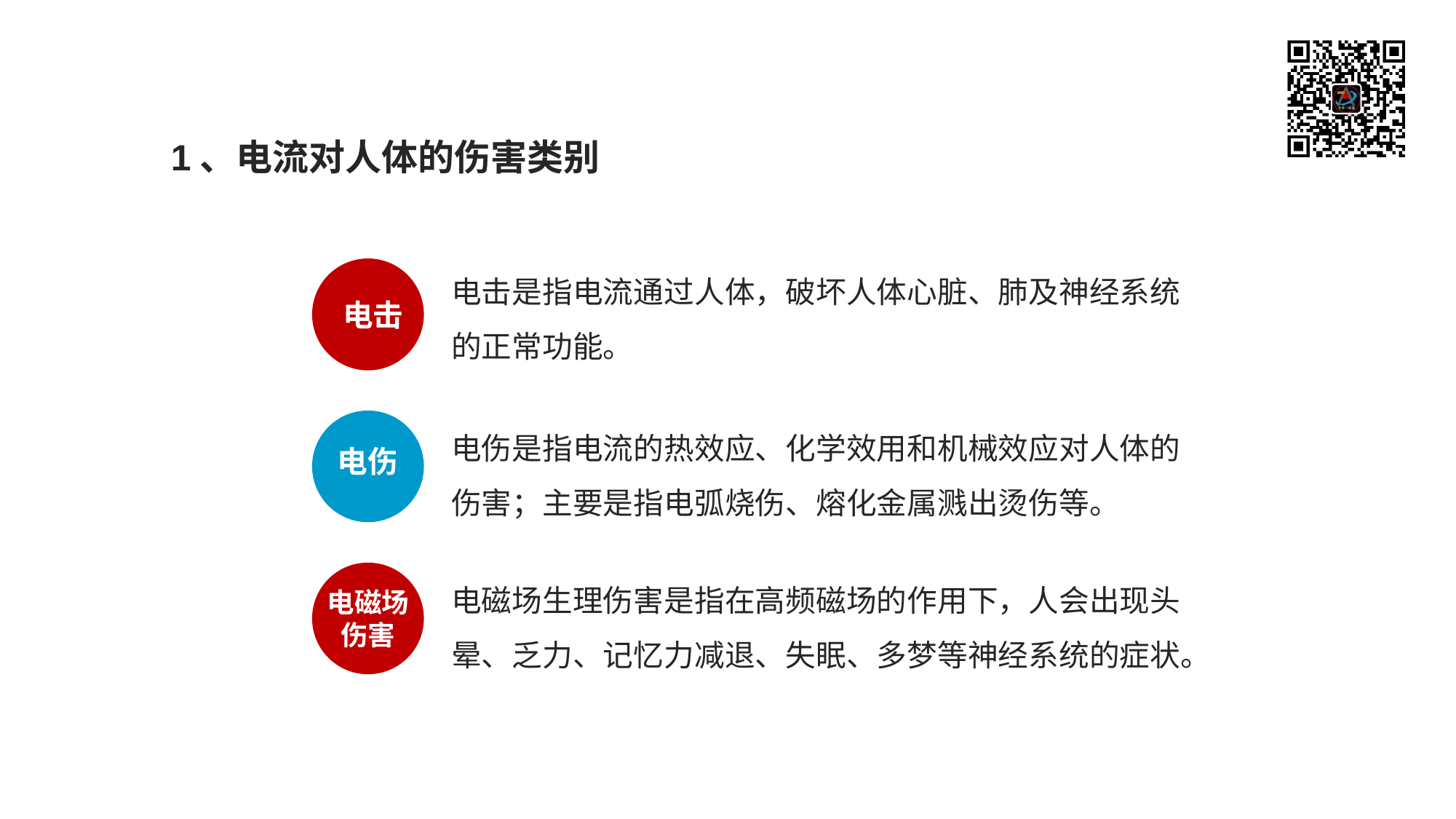

1、电流对人体的伤害类别
电击是指电流通过人体，破坏人体心脏、肺及神经系统的正常功能。

 电击
电伤是指电流的热效应、化学效用和机械效应对人体的伤害；主要是指电弧烧伤、熔化金属溅出烫伤等。

电伤
电磁场生理伤害是指在高频磁场的作用下，人会出现头晕、乏力、记忆力减退、失眠、多梦等神经系统的症状。

电磁场伤害